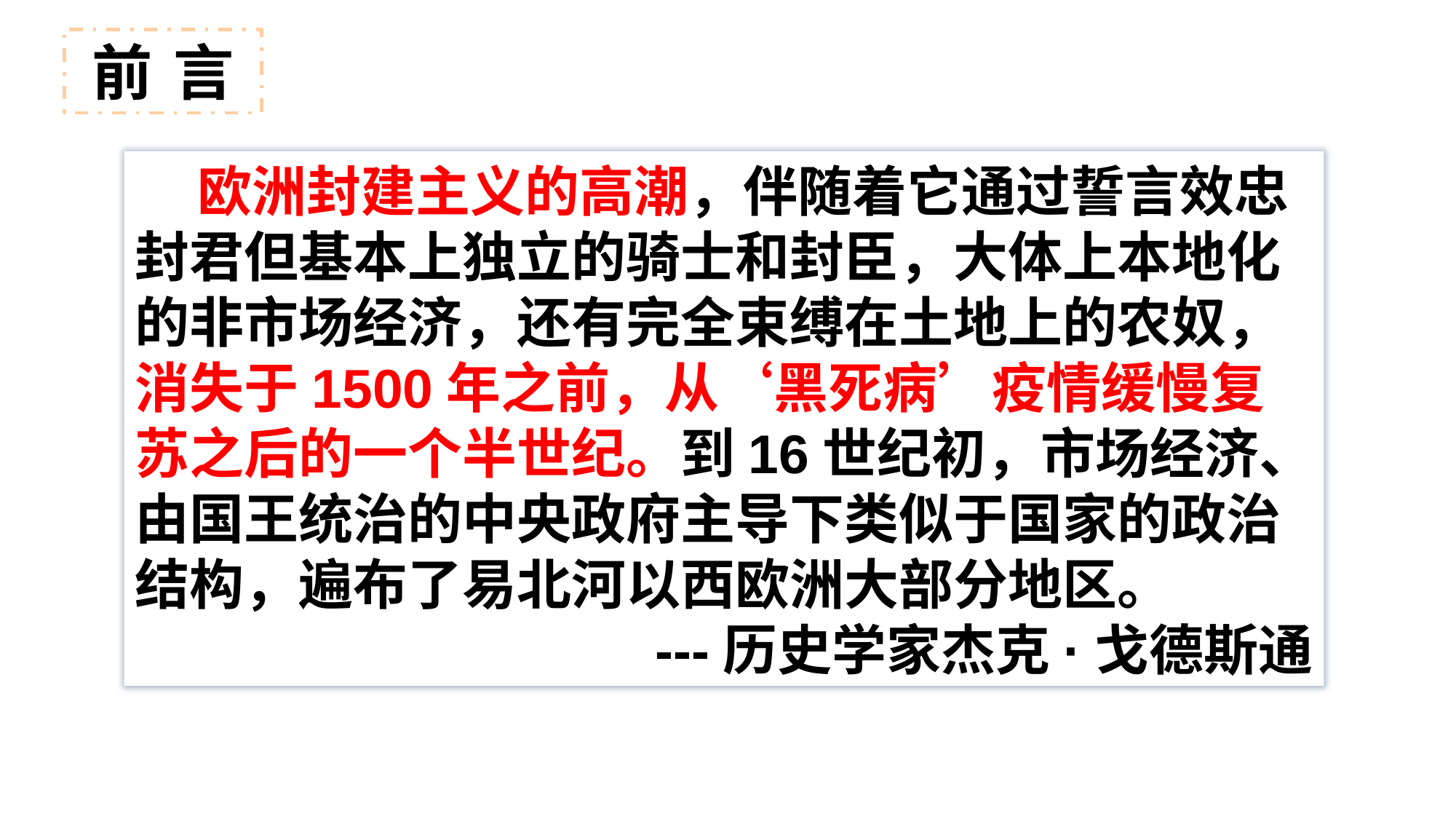

前  言
    欧洲封建主义的高潮，伴随着它通过誓言效忠封君但基本上独立的骑士和封臣，大体上本地化的非市场经济，还有完全束缚在土地上的农奴，消失于1500年之前，从‘黑死病’疫情缓慢复苏之后的一个半世纪。到16世纪初，市场经济、由国王统治的中央政府主导下类似于国家的政治结构，遍布了易北河以西欧洲大部分地区。
---历史学家杰克·戈德斯通